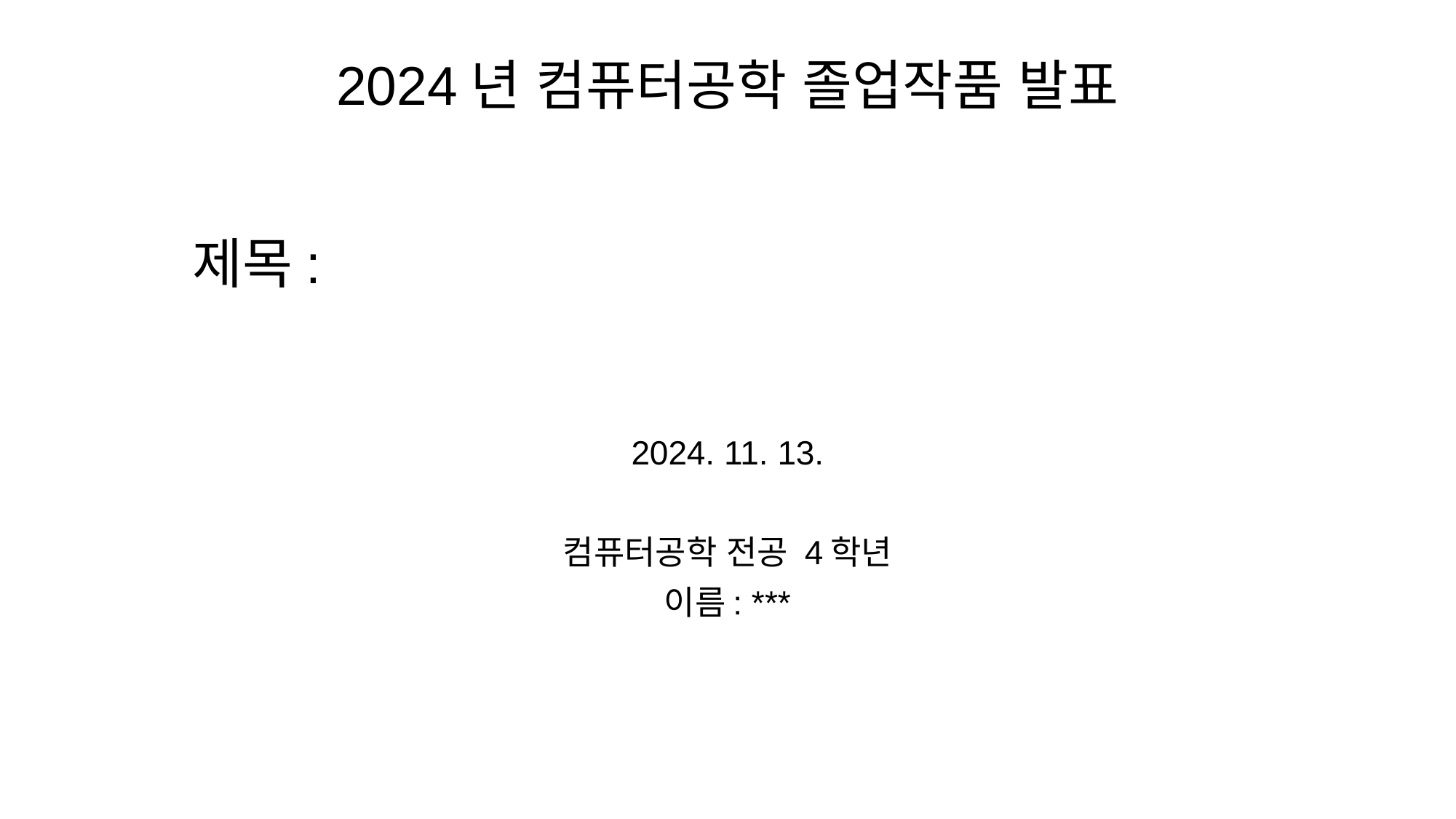

# 2024년 컴퓨터공학 졸업작품 발표
제목:
2024. 11. 13.

컴퓨터공학 전공 4학년
이름: ***